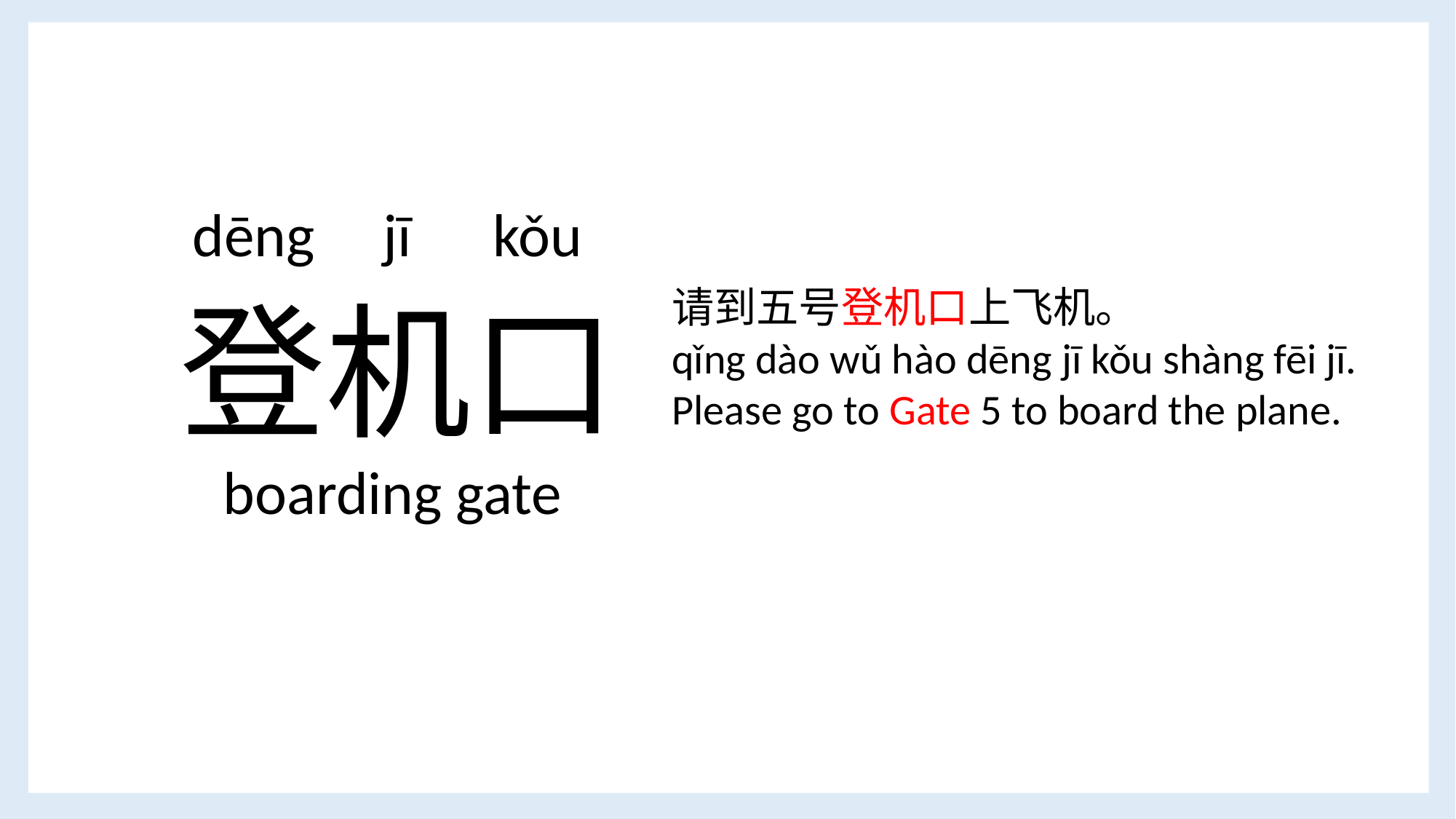

dēng     jī      kǒu
登机口
请到五号登机口上飞机。
qǐng dào wǔ hào dēng jī kǒu shàng fēi jī.
Please go to Gate 5 to board the plane.

boarding gate